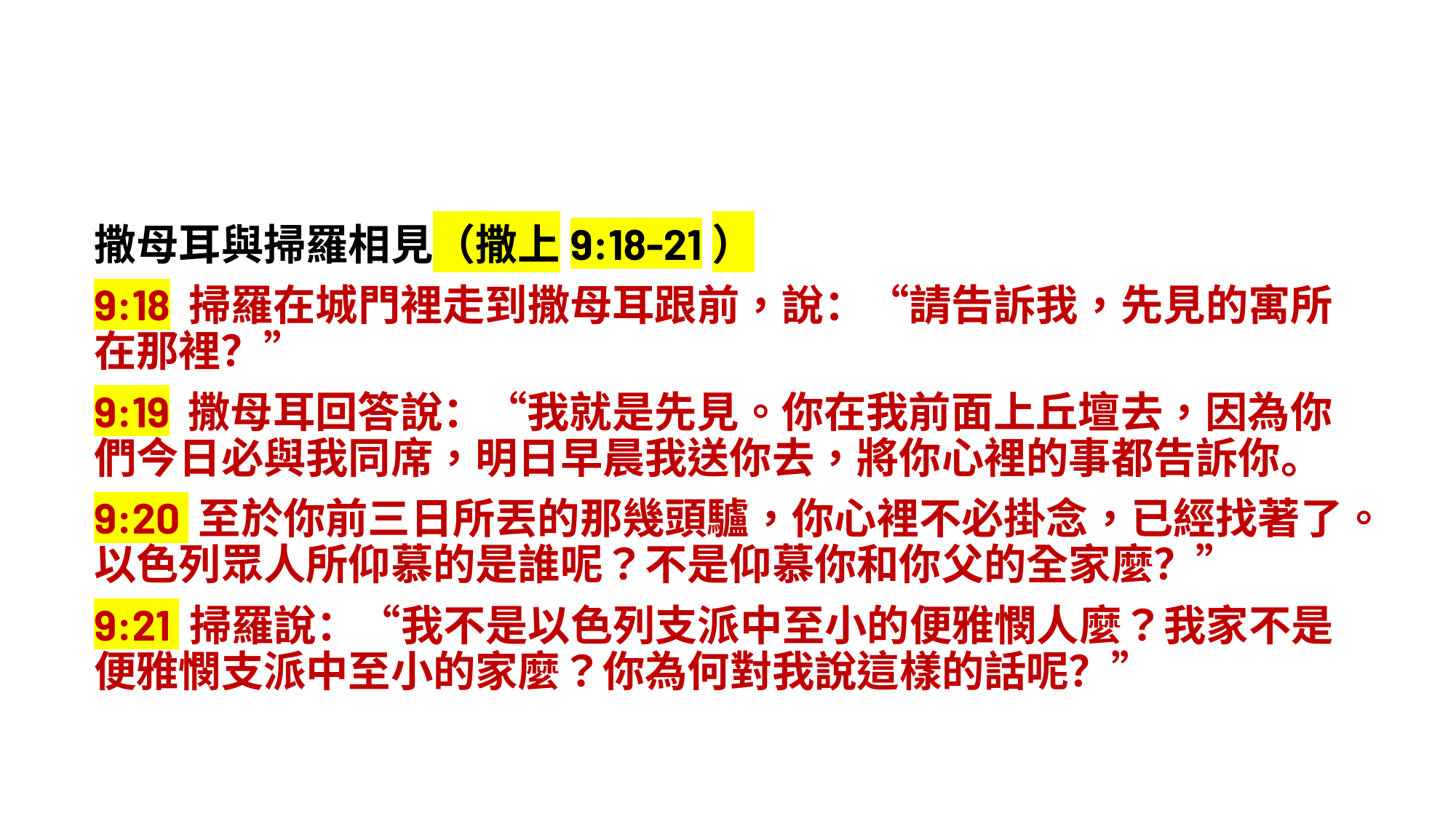

撒母耳與掃羅相見（撒上9:18-21）
9:18 掃羅在城門裡走到撒母耳跟前，說：“請告訴我，先見的寓所在那裡？”
9:19 撒母耳回答說：“我就是先見。你在我前面上丘壇去，因為你們今日必與我同席，明日早晨我送你去，將你心裡的事都告訴你。
9:20 至於你前三日所丟的那幾頭驢，你心裡不必掛念，已經找著了。以色列眾人所仰慕的是誰呢？不是仰慕你和你父的全家麼？”
9:21 掃羅說：“我不是以色列支派中至小的便雅憫人麼？我家不是便雅憫支派中至小的家麼？你為何對我說這樣的話呢？”